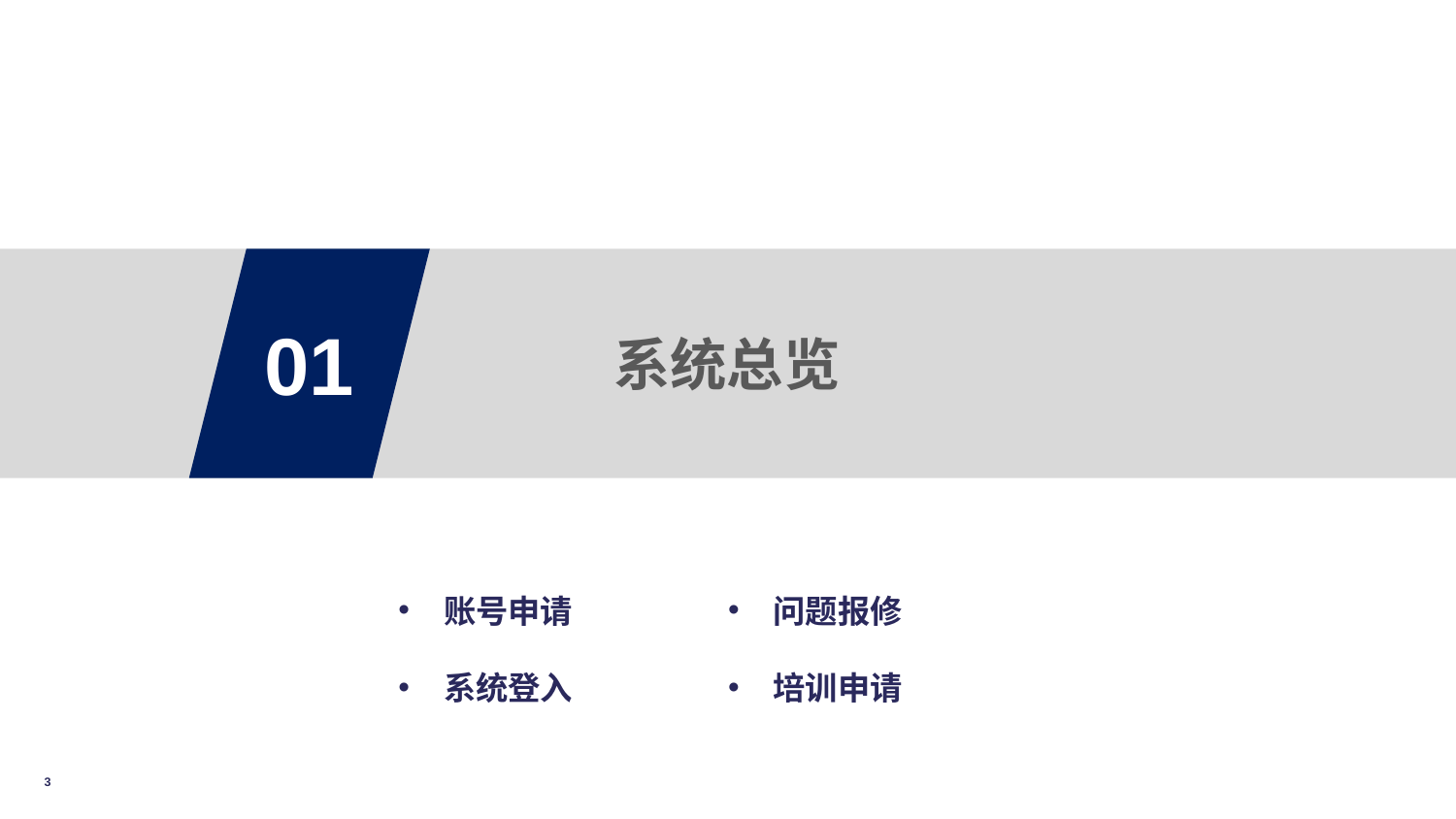

系统总览
01
账号申请
系统登入
问题报修
培训申请
3